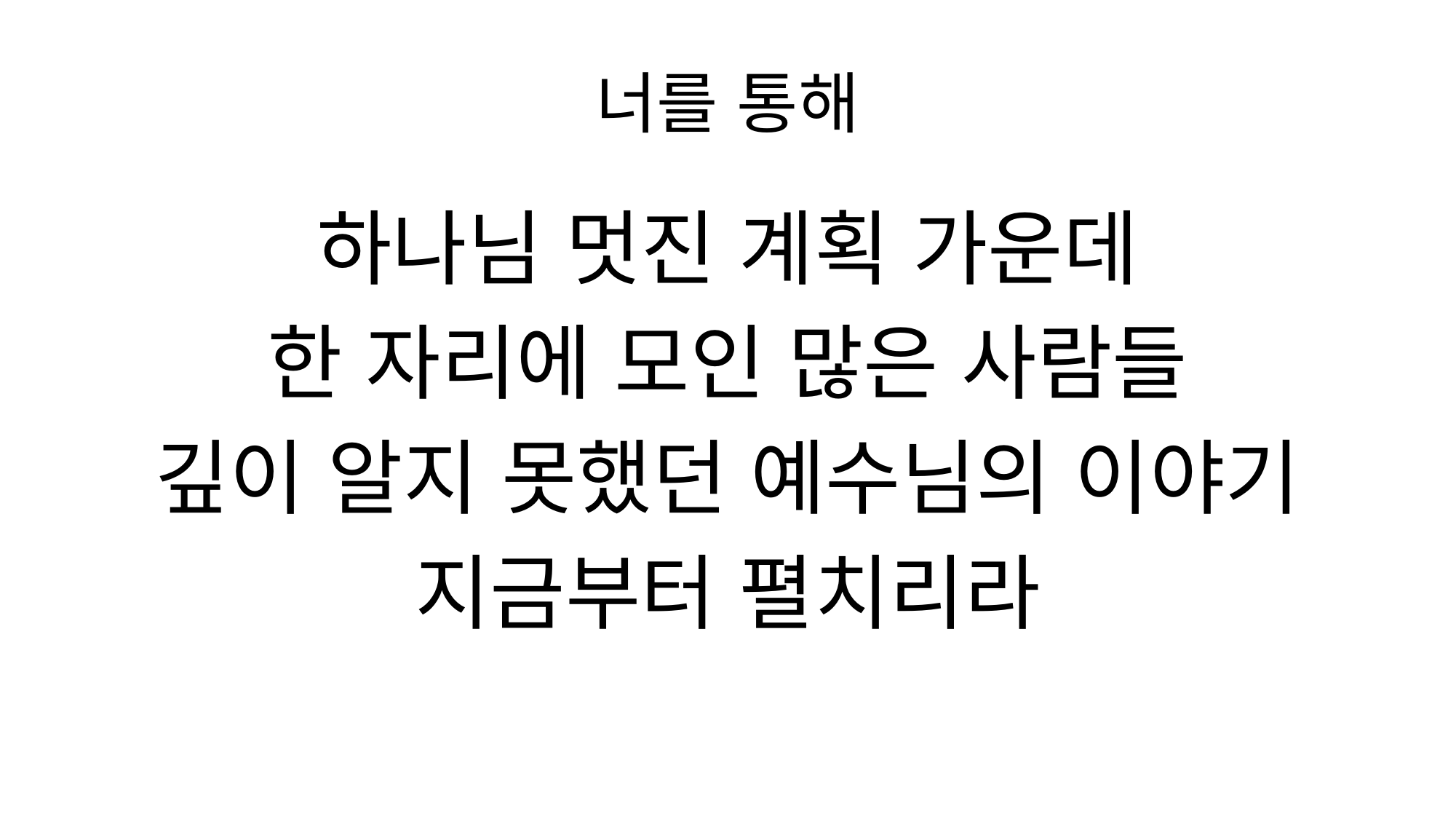

# 너를 통해
하나님 멋진 계획 가운데
한 자리에 모인 많은 사람들
깊이 알지 못했던 예수님의 이야기
지금부터 펼치리라